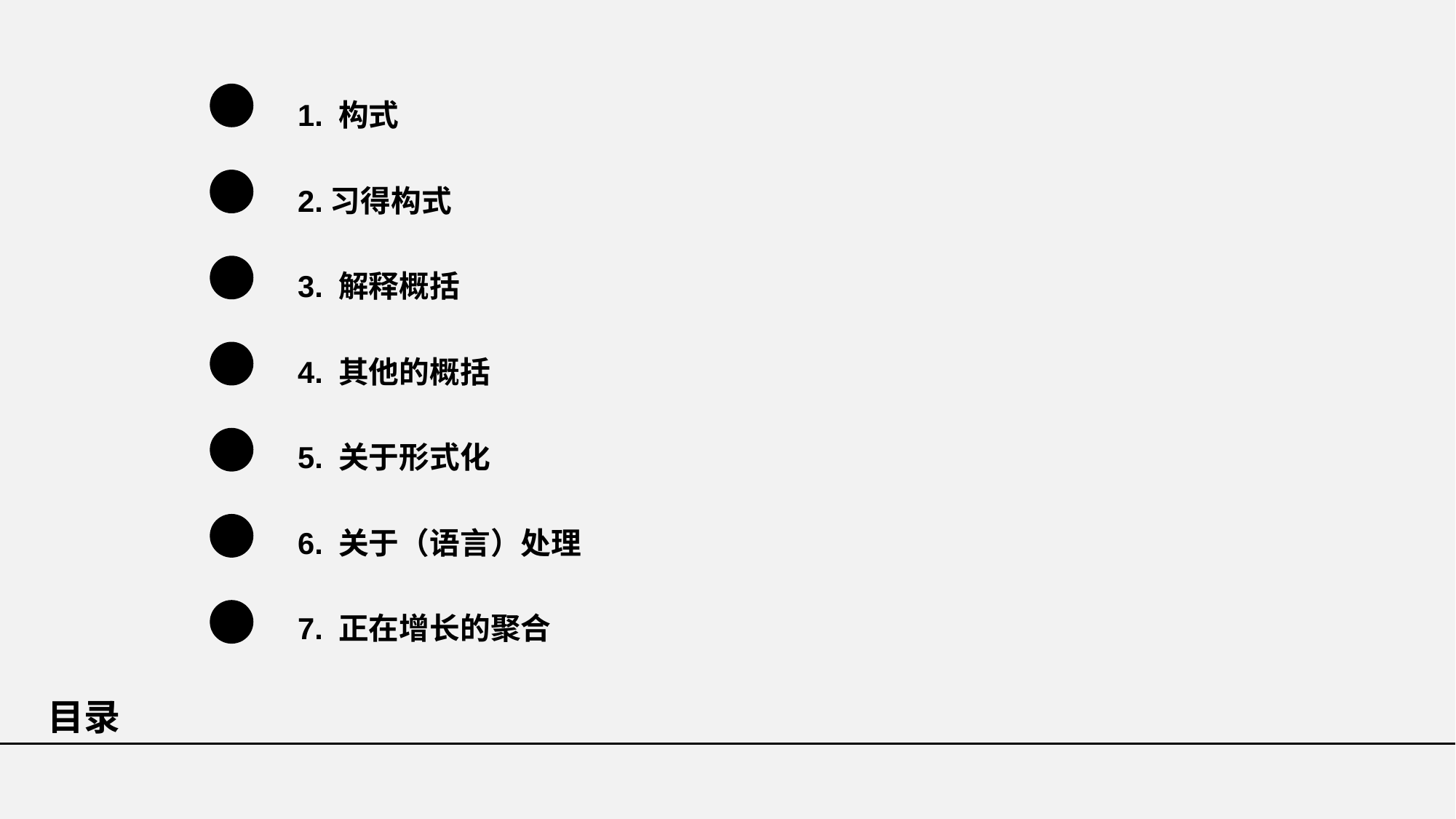

1. 构式

2.习得构式

3. 解释概括

4. 其他的概括

5. 关于形式化

6. 关于（语言）处理

7. 正在增长的聚合

目录